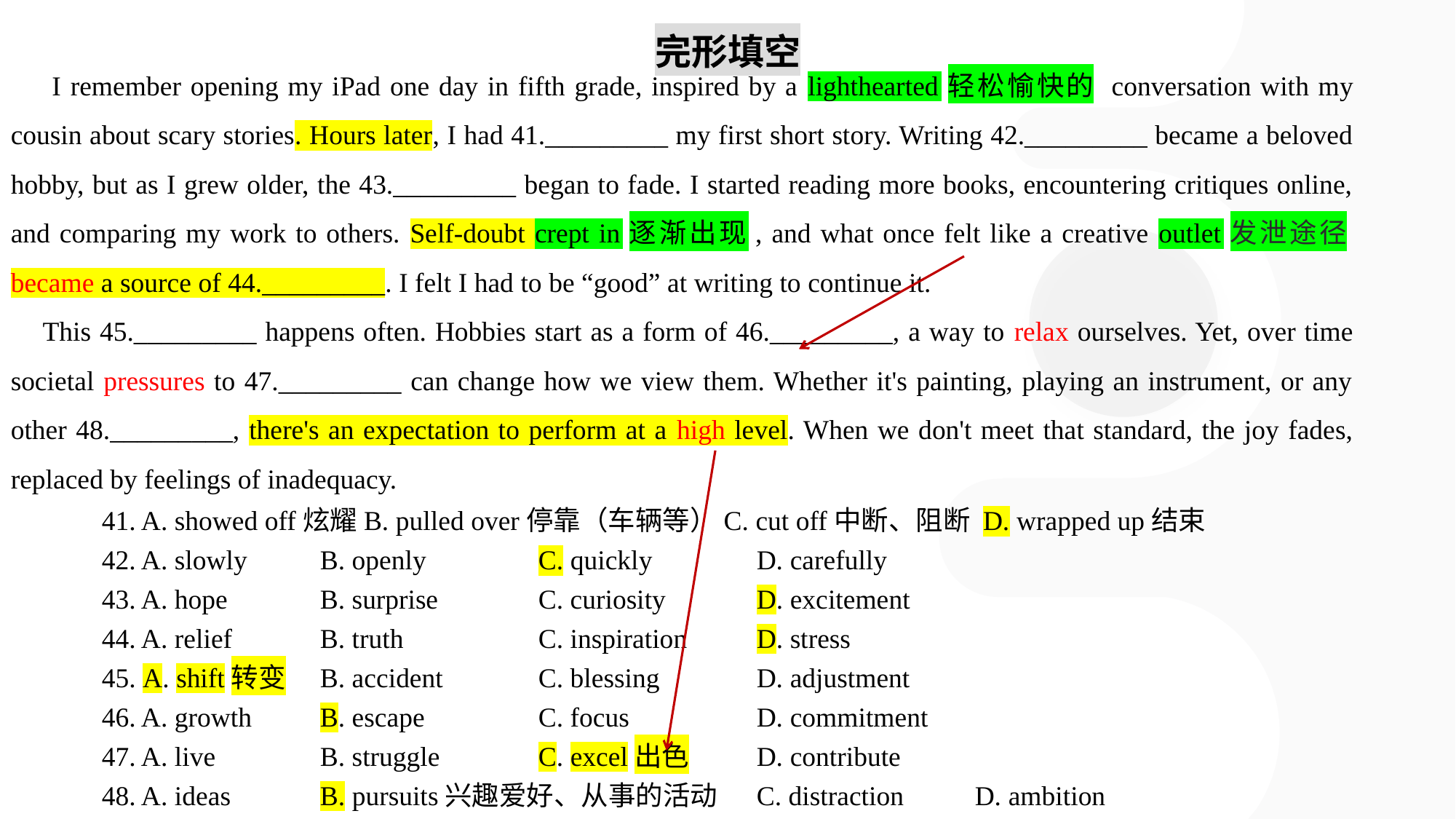

# 完形填空
 I remember opening my iPad one day in fifth grade, inspired by a lighthearted轻松愉快的 conversation with my cousin about scary stories. Hours later, I had 41._________ my first short story. Writing 42._________ became a beloved hobby, but as I grew older, the 43._________ began to fade. I started reading more books, encountering critiques online, and comparing my work to others. Self-doubt crept in逐渐出现, and what once felt like a creative outlet发泄途径became a source of 44._________. I felt I had to be “good” at writing to continue it.
This 45._________ happens often. Hobbies start as a form of 46._________, a way to relax ourselves. Yet, over time societal pressures to 47._________ can change how we view them. Whether it's painting, playing an instrument, or any other 48._________, there's an expectation to perform at a high level. When we don't meet that standard, the joy fades, replaced by feelings of inadequacy.

41. A. showed off炫耀B. pulled over停靠（车辆等）C. cut off中断、阻断 D. wrapped up结束
42. A. slowly	B. openly		C. quickly	D. carefully
43. A. hope	B. surprise	C. curiosity	D. excitement
44. A. relief	B. truth		C. inspiration	D. stress
45. A. shift转变	B. accident	C. blessing	D. adjustment
46. A. growth	B. escape		C. focus		D. commitment
47. A. live	B. struggle	C. excel出色	D. contribute
48. A. ideas	B. pursuits兴趣爱好、从事的活动	C. distraction	D. ambition